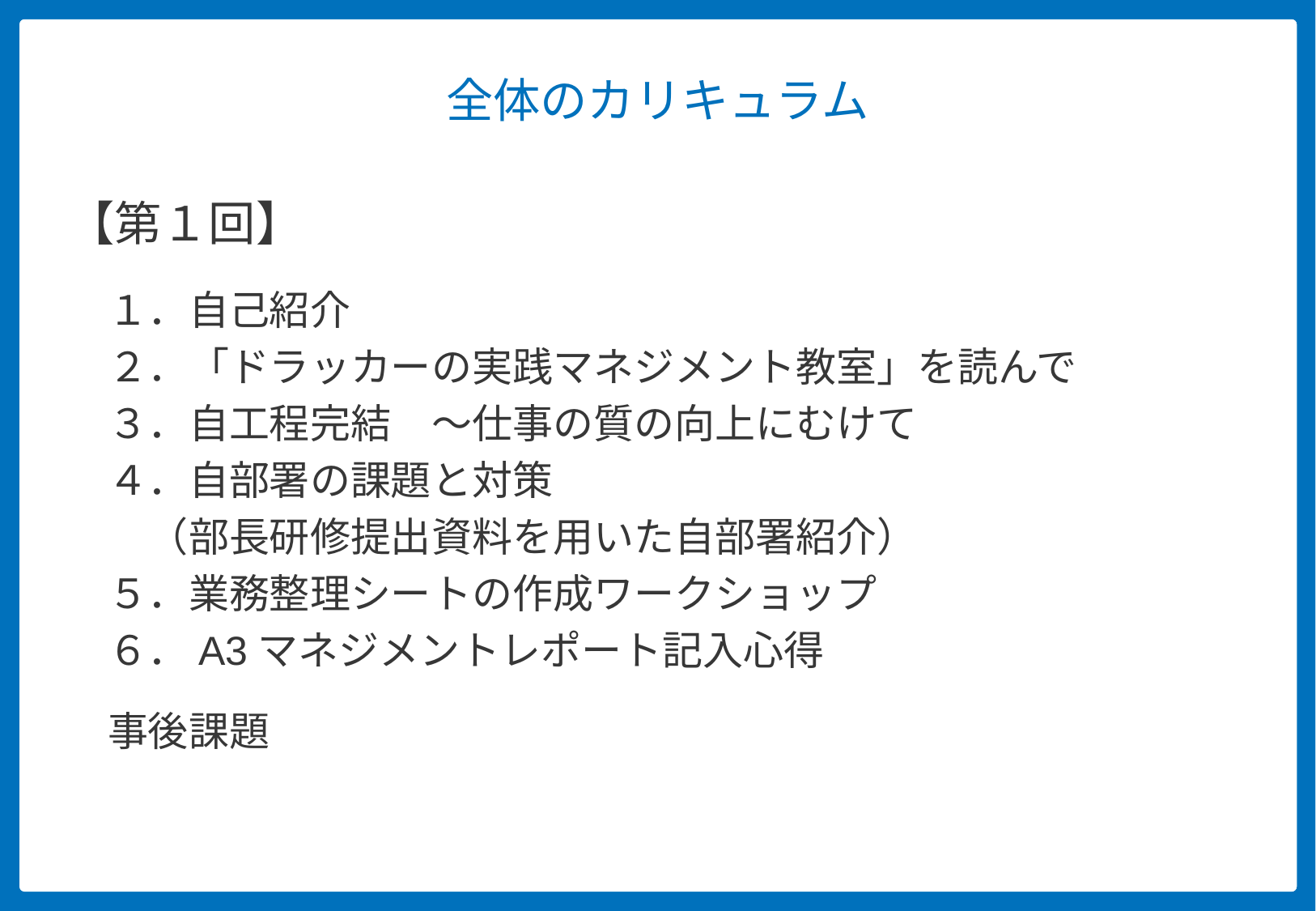

# 全体のカリキュラム
【第１回】

　１．自己紹介
　２．「ドラッカーの実践マネジメント教室」を読んで
　３．自工程完結　～仕事の質の向上にむけて
　４．自部署の課題と対策
　　（部長研修提出資料を用いた自部署紹介）
　５．業務整理シートの作成ワークショップ
　６．A3マネジメントレポート記入心得
　事後課題